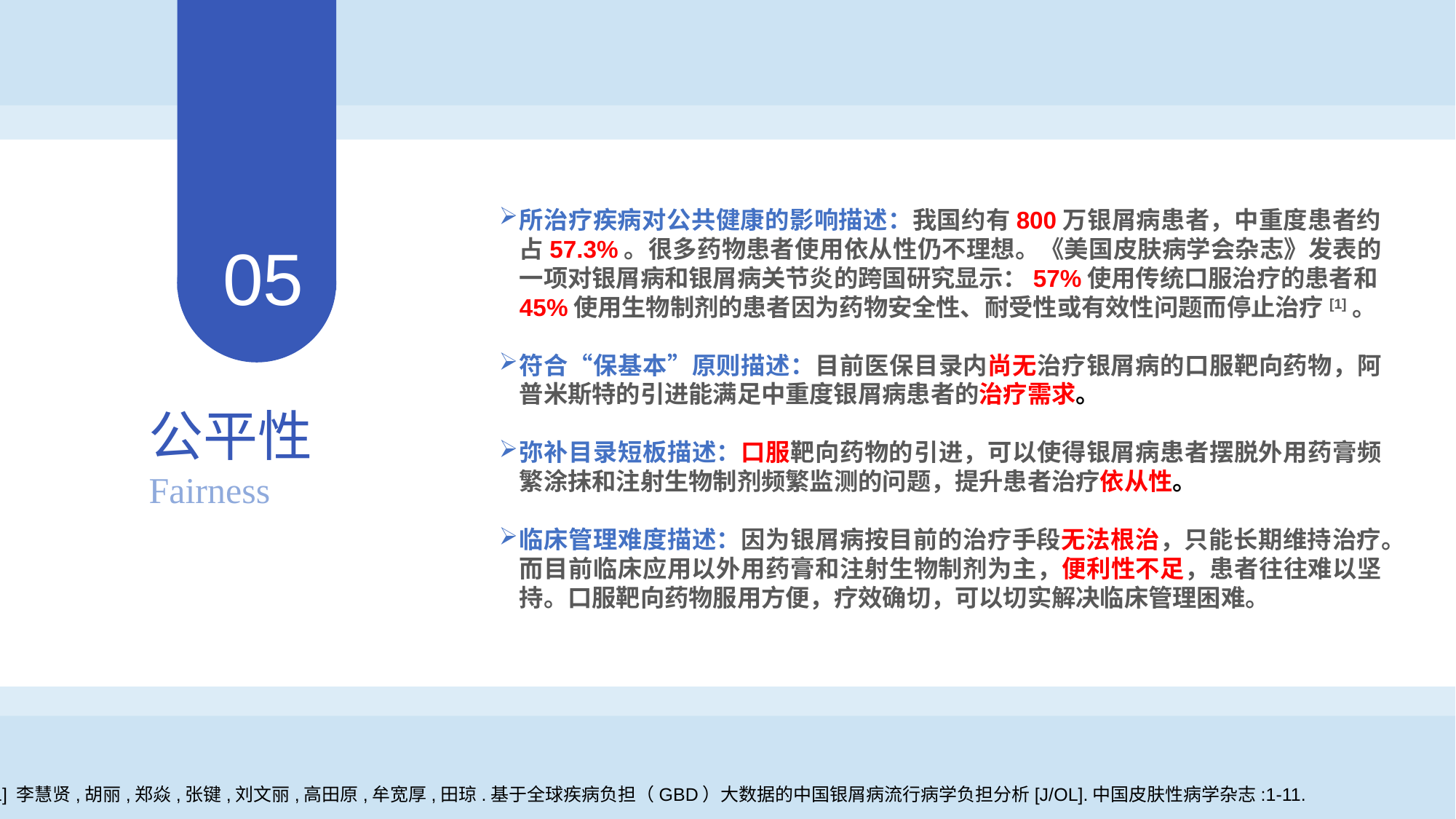

所治疗疾病对公共健康的影响描述：我国约有800万银屑病患者，中重度患者约占57.3%。很多药物患者使用依从性仍不理想。《美国皮肤病学会杂志》发表的一项对银屑病和银屑病关节炎的跨国研究显示：57%使用传统口服治疗的患者和45%使用生物制剂的患者因为药物安全性、耐受性或有效性问题而停止治疗[1]。

符合“保基本”原则描述：目前医保目录内尚无治疗银屑病的口服靶向药物，阿普米斯特的引进能满足中重度银屑病患者的治疗需求。

弥补目录短板描述：口服靶向药物的引进，可以使得银屑病患者摆脱外用药膏频繁涂抹和注射生物制剂频繁监测的问题，提升患者治疗依从性。

临床管理难度描述：因为银屑病按目前的治疗手段无法根治，只能长期维持治疗。而目前临床应用以外用药膏和注射生物制剂为主，便利性不足，患者往往难以坚持。口服靶向药物服用方便，疗效确切，可以切实解决临床管理困难。
05
公平性
Fairness
[1] 李慧贤,胡丽,郑焱,张键,刘文丽,高田原,牟宽厚,田琼.基于全球疾病负担（GBD）大数据的中国银屑病流行病学负担分析[J/OL].中国皮肤性病学杂志:1-11.